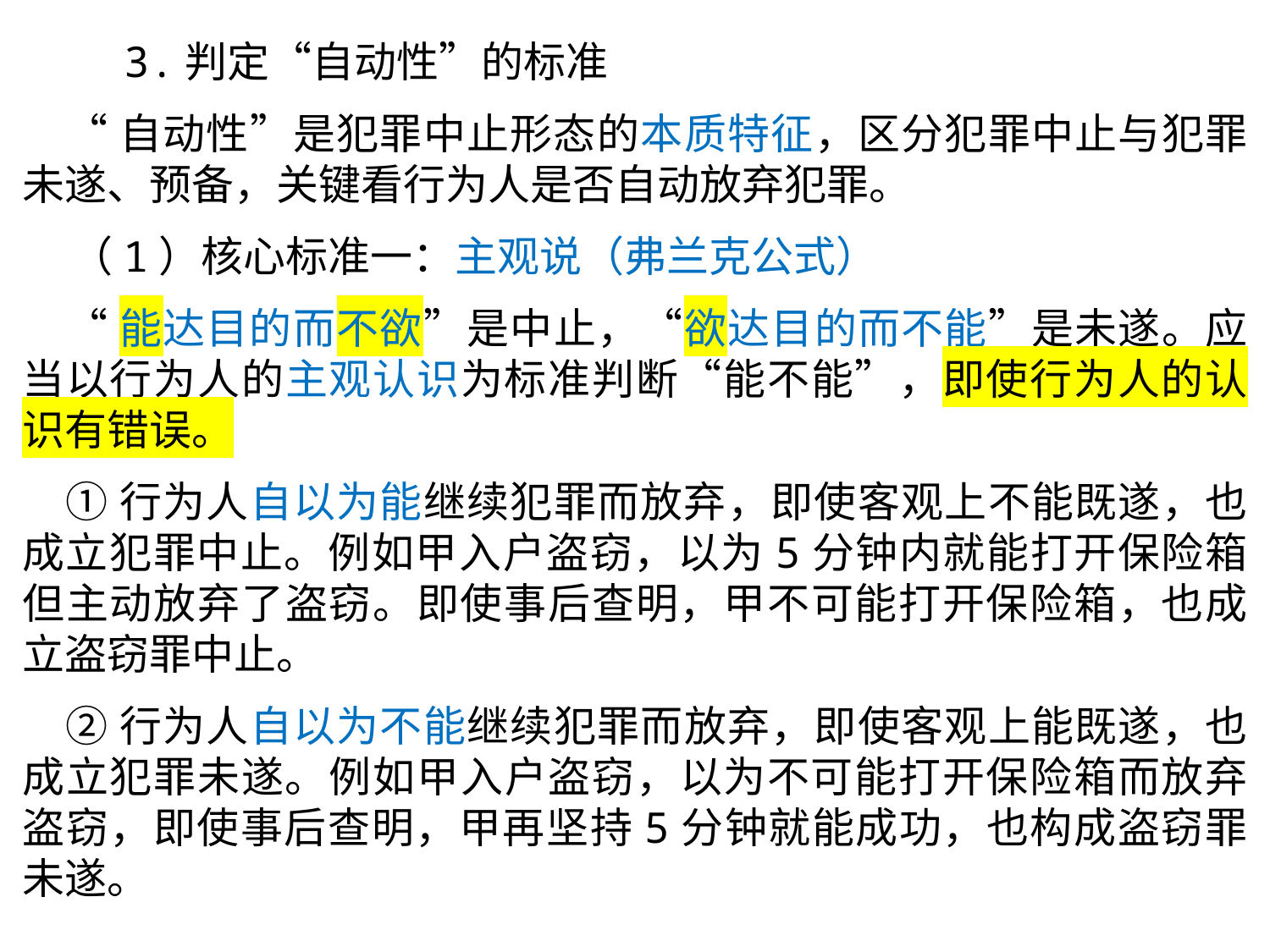

3.判定“自动性”的标准

    “自动性”是犯罪中止形态的本质特征，区分犯罪中止与犯罪未遂、预备，关键看行为人是否自动放弃犯罪。

    （1）核心标准一：主观说（弗兰克公式）

    “能达目的而不欲”是中止，“欲达目的而不能”是未遂。应当以行为人的主观认识为标准判断“能不能”，即使行为人的认识有错误。

    ①行为人自以为能继续犯罪而放弃，即使客观上不能既遂，也成立犯罪中止。例如甲入户盗窃，以为5分钟内就能打开保险箱但主动放弃了盗窃。即使事后查明，甲不可能打开保险箱，也成立盗窃罪中止。

    ②行为人自以为不能继续犯罪而放弃，即使客观上能既遂，也成立犯罪未遂。例如甲入户盗窃，以为不可能打开保险箱而放弃盗窃，即使事后查明，甲再坚持5分钟就能成功，也构成盗窃罪未遂。